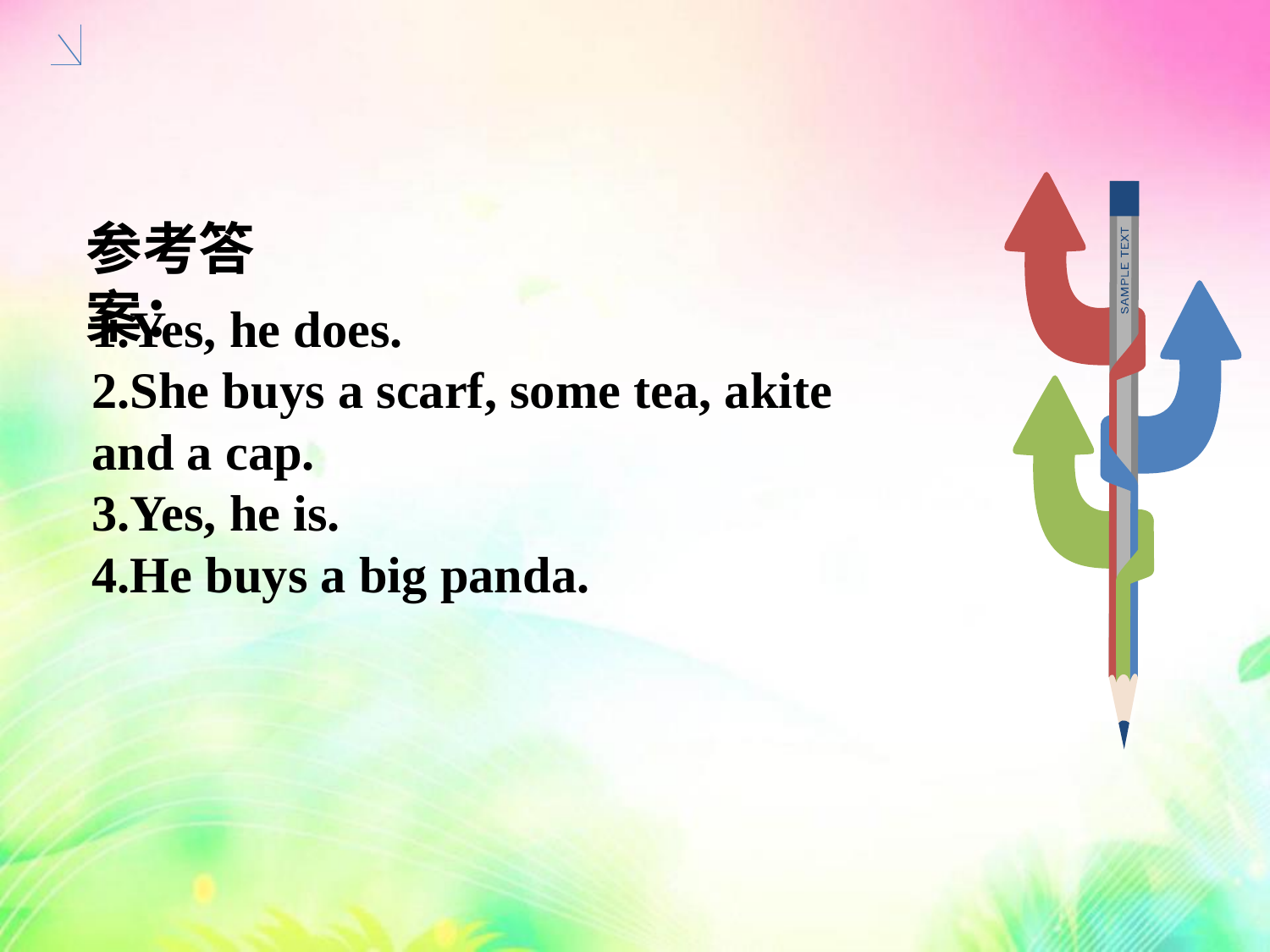

参考答案：
1.Yes, he does.
2.She buys a scarf, some tea, akite and a cap.
3.Yes, he is.
4.He buys a big panda.